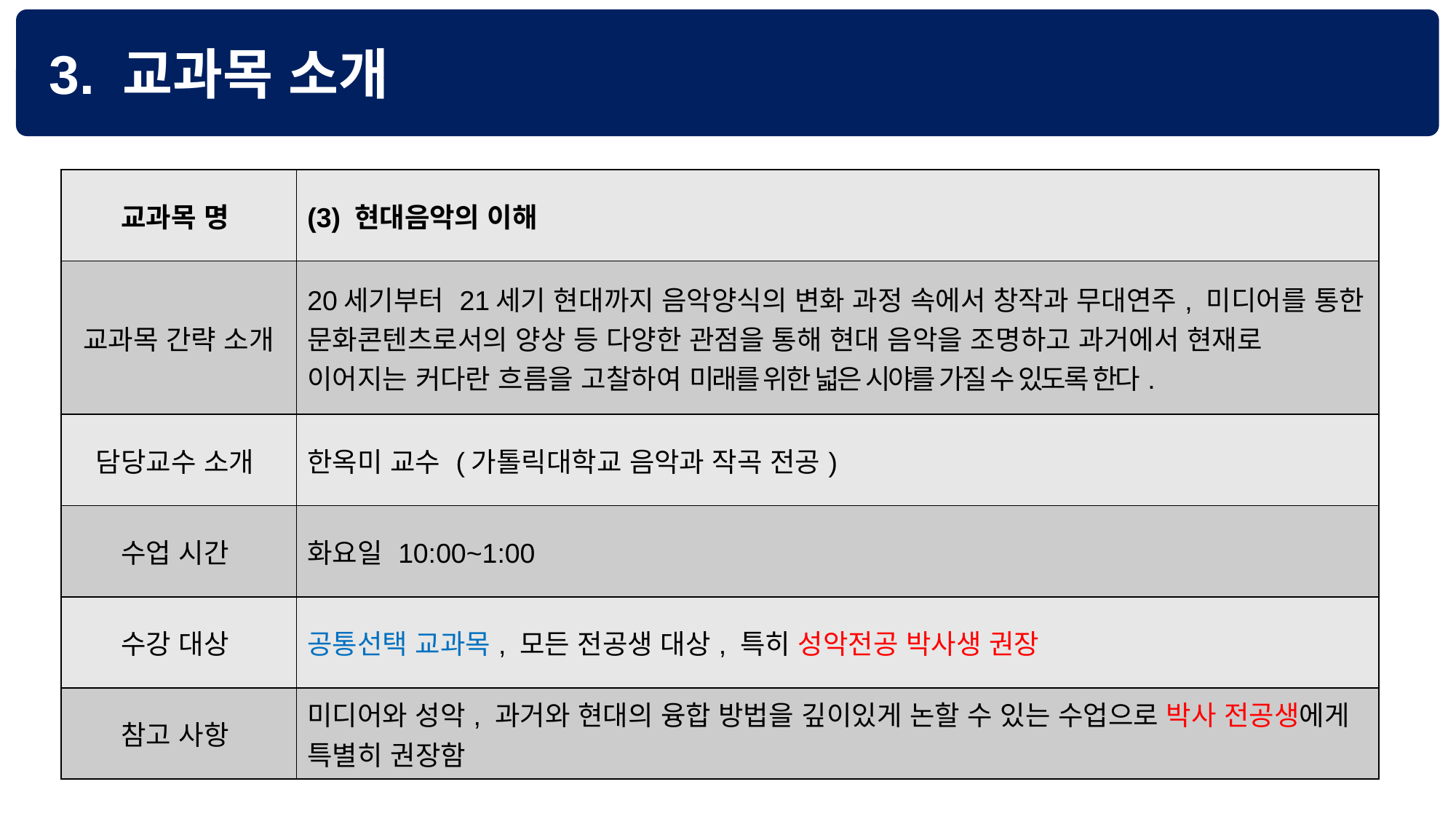

3. 교과목 소개
| 교과목 명 | (3) 현대음악의 이해 |
| --- | --- |
| 교과목 간략 소개 | 20세기부터 21세기 현대까지 음악양식의 변화 과정 속에서 창작과 무대연주, 미디어를 통한 문화콘텐츠로서의 양상 등 다양한 관점을 통해 현대 음악을 조명하고 과거에서 현재로 이어지는 커다란 흐름을 고찰하여 미래를 위한 넓은 시야를 가질 수 있도록 한다. |
| 담당교수 소개 | 한옥미 교수 (가톨릭대학교 음악과 작곡 전공) |
| 수업 시간 | 화요일 10:00~1:00 |
| 수강 대상 | 공통선택 교과목, 모든 전공생 대상, 특히 성악전공 박사생 권장 |
| 참고 사항 | 미디어와 성악, 과거와 현대의 융합 방법을 깊이있게 논할 수 있는 수업으로 박사 전공생에게 특별히 권장함 |